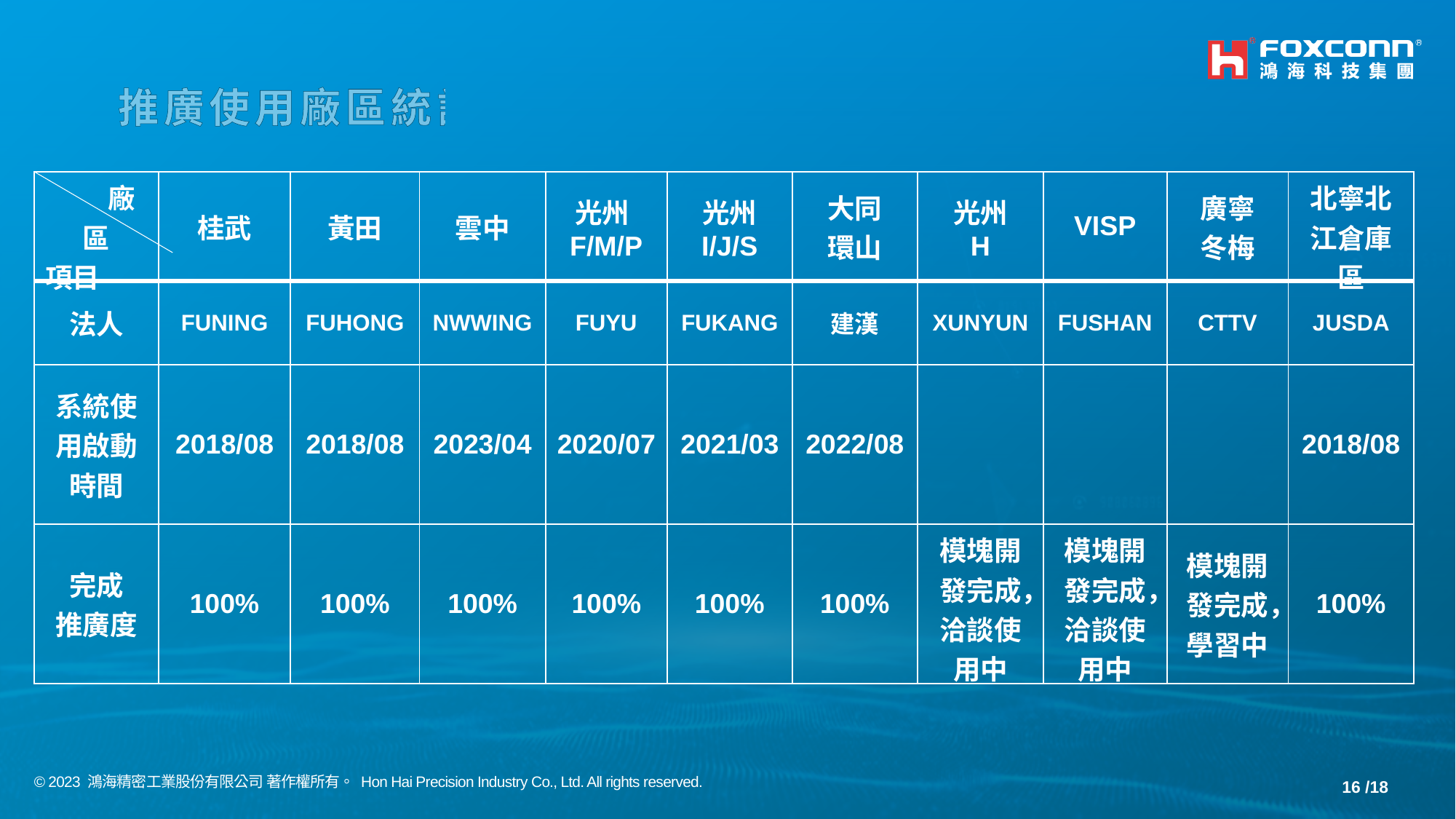

推廣使用廠區統計
| 廠區 項目 | 桂武 | 黃田 | 雲中 | 光州F/M/P | 光州 I/J/S | 大同 環山 | 光州 H | VISP | 廣寧 冬梅 | 北寧北江倉庫區 |
| --- | --- | --- | --- | --- | --- | --- | --- | --- | --- | --- |
| 法人 | FUNING | FUHONG | NWWING | FUYU | FUKANG | 建漢 | XUNYUN | FUSHAN | CTTV | JUSDA |
| 系統使用啟動時間 | 2018/08 | 2018/08 | 2023/04 | 2020/07 | 2021/03 | 2022/08 |  |  |  | 2018/08 |
| 完成 推廣度 | 100% | 100% | 100% | 100% | 100% | 100% | 模塊開發完成，洽談使用中 | 模塊開發完成，洽談使用中 | 模塊開發完成，學習中 | 100% |
16 /18